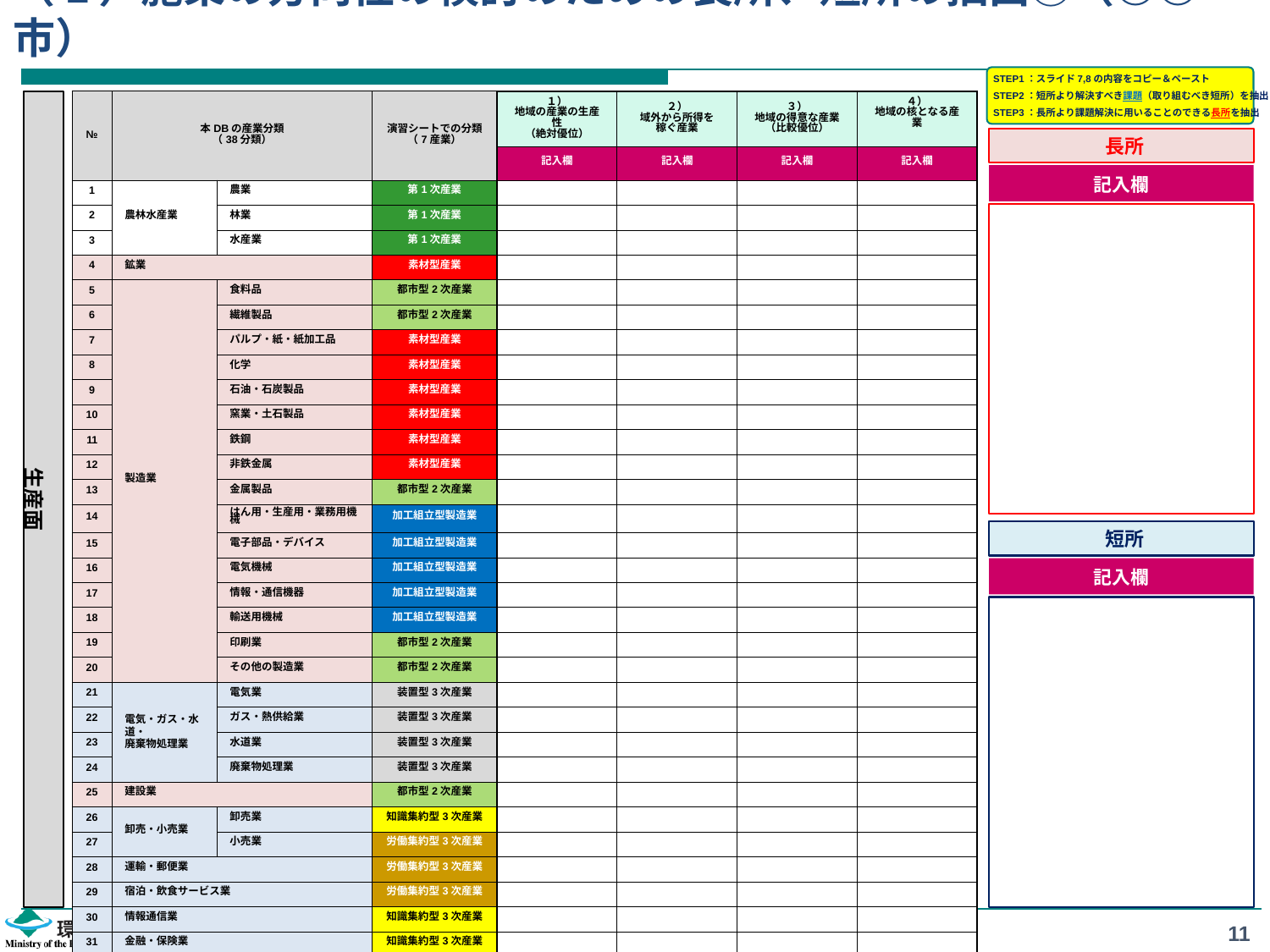

# （1）施策の方向性の検討のための長所、短所の抽出①（○○市）
STEP1：スライド7,8の内容をコピー＆ペースト
STEP2：短所より解決すべき課題（取り組むべき短所）を抽出
STEP3：長所より課題解決に用いることのできる長所を抽出
生産面
| № | 本DBの産業分類 （38分類） |  | 演習シートでの分類 （7産業） | １） 地域の産業の生産性 （絶対優位） | ２） 域外から所得を 稼ぐ産業 | ３） 地域の得意な産業 （比較優位） | ４） 地域の核となる産業 |
| --- | --- | --- | --- | --- | --- | --- | --- |
|  |  |  |  | 記入欄 | 記入欄 | 記入欄 | 記入欄 |
| 1 | 農林水産業 | 農業 | 第1次産業 |  |  |  |  |
| 2 |  | 林業 | 第1次産業 |  |  |  |  |
| 3 |  | 水産業 | 第1次産業 |  |  |  |  |
| 4 | 鉱業 |  | 素材型産業 |  |  |  |  |
| 5 | 製造業 | 食料品 | 都市型2次産業 |  |  |  |  |
| 6 |  | 繊維製品 | 都市型2次産業 |  |  |  |  |
| 7 |  | パルプ・紙・紙加工品 | 素材型産業 |  |  |  |  |
| 8 |  | 化学 | 素材型産業 |  |  |  |  |
| 9 |  | 石油・石炭製品 | 素材型産業 |  |  |  |  |
| 10 |  | 窯業・土石製品 | 素材型産業 |  |  |  |  |
| 11 |  | 鉄鋼 | 素材型産業 |  |  |  |  |
| 12 |  | 非鉄金属 | 素材型産業 |  |  |  |  |
| 13 |  | 金属製品 | 都市型2次産業 |  |  |  |  |
| 14 |  | はん用・生産用・業務用機械 | 加工組立型製造業 |  |  |  |  |
| 15 |  | 電子部品・デバイス | 加工組立型製造業 |  |  |  |  |
| 16 |  | 電気機械 | 加工組立型製造業 |  |  |  |  |
| 17 |  | 情報・通信機器 | 加工組立型製造業 |  |  |  |  |
| 18 |  | 輸送用機械 | 加工組立型製造業 |  |  |  |  |
| 19 |  | 印刷業 | 都市型2次産業 |  |  |  |  |
| 20 |  | その他の製造業 | 都市型2次産業 |  |  |  |  |
| 21 | 電気・ガス・水道・ 廃棄物処理業 | 電気業 | 装置型3次産業 |  |  |  |  |
| 22 |  | ガス・熱供給業 | 装置型3次産業 |  |  |  |  |
| 23 |  | 水道業 | 装置型3次産業 |  |  |  |  |
| 24 |  | 廃棄物処理業 | 装置型3次産業 |  |  |  |  |
| 25 | 建設業 |  | 都市型2次産業 |  |  |  |  |
| 26 | 卸売・小売業 | 卸売業 | 知識集約型3次産業 |  |  |  |  |
| 27 |  | 小売業 | 労働集約型3次産業 |  |  |  |  |
| 28 | 運輸・郵便業 |  | 労働集約型3次産業 |  |  |  |  |
| 29 | 宿泊・飲食サービス業 |  | 労働集約型3次産業 |  |  |  |  |
| 30 | 情報通信業 |  | 知識集約型3次産業 |  |  |  |  |
| 31 | 金融・保険業 |  | 知識集約型3次産業 |  |  |  |  |
| 32 | 不動産業 | 住宅賃貸業 | － |  |  |  |  |
| 33 |  | その他の不動産業 | 知識集約型3次産業 |  |  |  |  |
| 34 | 専門・科学技術、業務支援サービス業 |  | 知識集約型3次産業 |  |  |  |  |
| 35 | 公務 |  | 知識集約型3次産業 |  |  |  |  |
| 36 | 教育 |  | 知識集約型3次産業 |  |  |  |  |
| 37 | 保健衛生・社会事業 |  | 労働集約型3次産業 |  |  |  |  |
| 38 | その他のサービス |  | 労働集約型3次産業 |  |  |  |  |
長所
記入欄

短所
記入欄

11